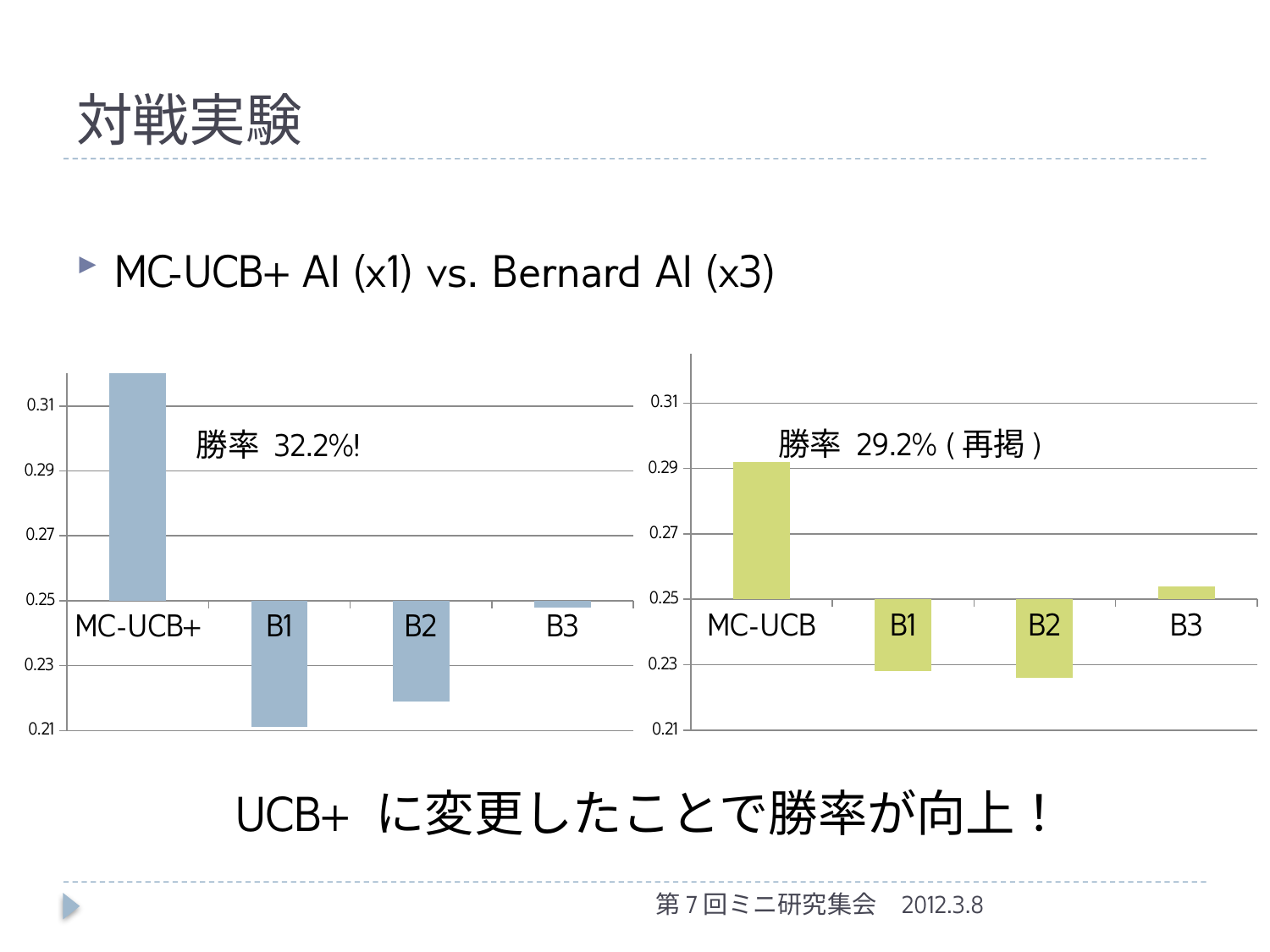

# 対戦実験

MC-UCB+ AI (x1) vs. Bernard AI (x3)

### Chart

| Category |  |
|---|---|
| MC-UCB | 0.292 |
| B1 | 0.228 |
| B2 | 0.226 |
| B3 | 0.254 |

### Chart

| Category |  |
|---|---|
| MC-UCB+ | 0.322 |
| B1 | 0.211 |
| B2 | 0.219 |
| B3 | 0.248 |
勝率 29.2% (再掲)
勝率 32.2%!
UCB+ に変更したことで勝率が向上！

第7回ミニ研究集会
2012.3.8